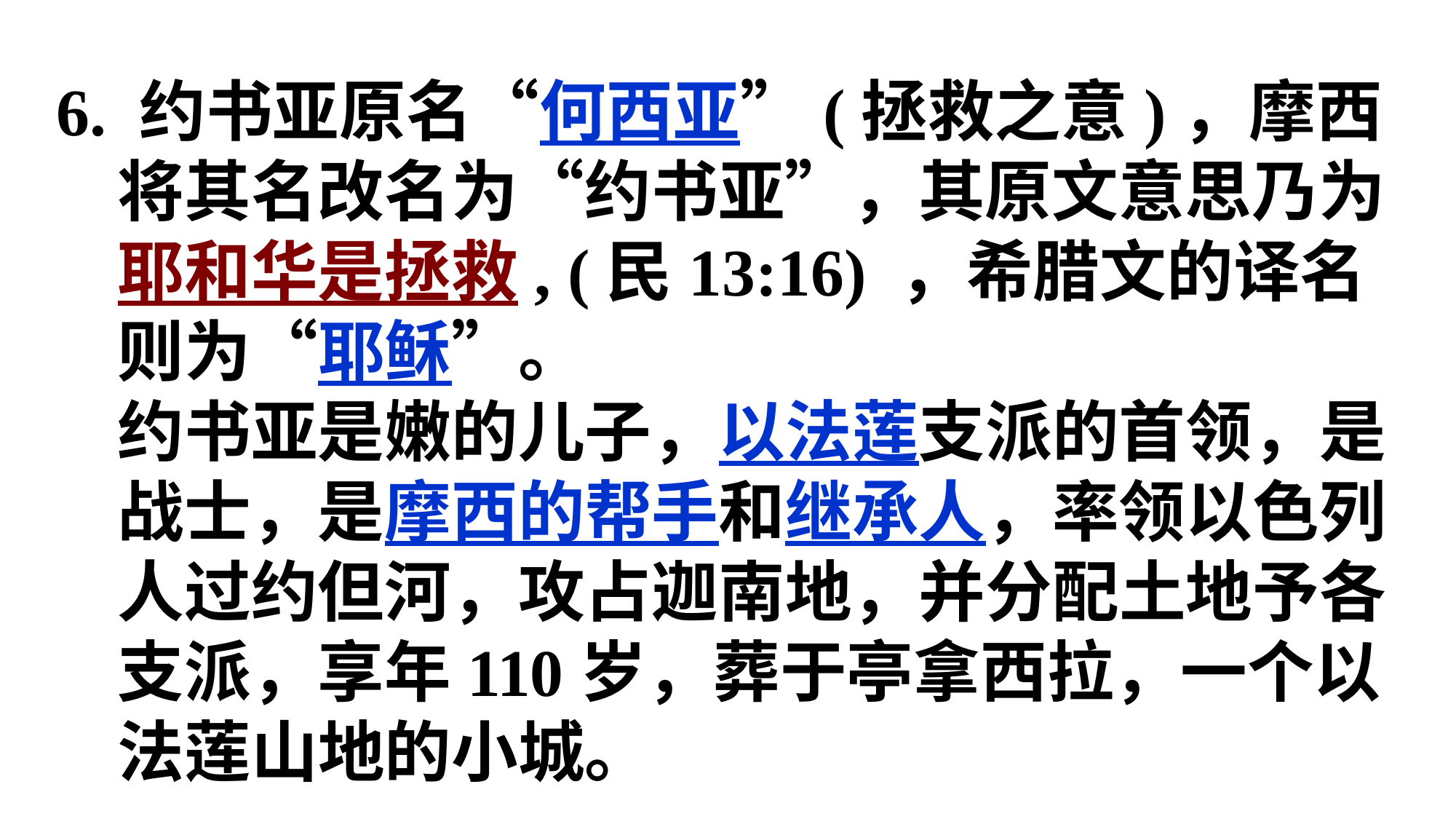

6. 约书亚原名“何西亚”(拯救之意)，摩西将其名改名为“约书亚”，其原文意思乃为耶和华是拯救, (民13:16) ，希腊文的译名则为“耶稣”。
约书亚是嫩的儿子，以法莲支派的首领，是战士，是摩西的帮手和继承人，率领以色列人过约但河，攻占迦南地，并分配土地予各支派，享年110岁，葬于亭拿西拉，一个以法莲山地的小城。